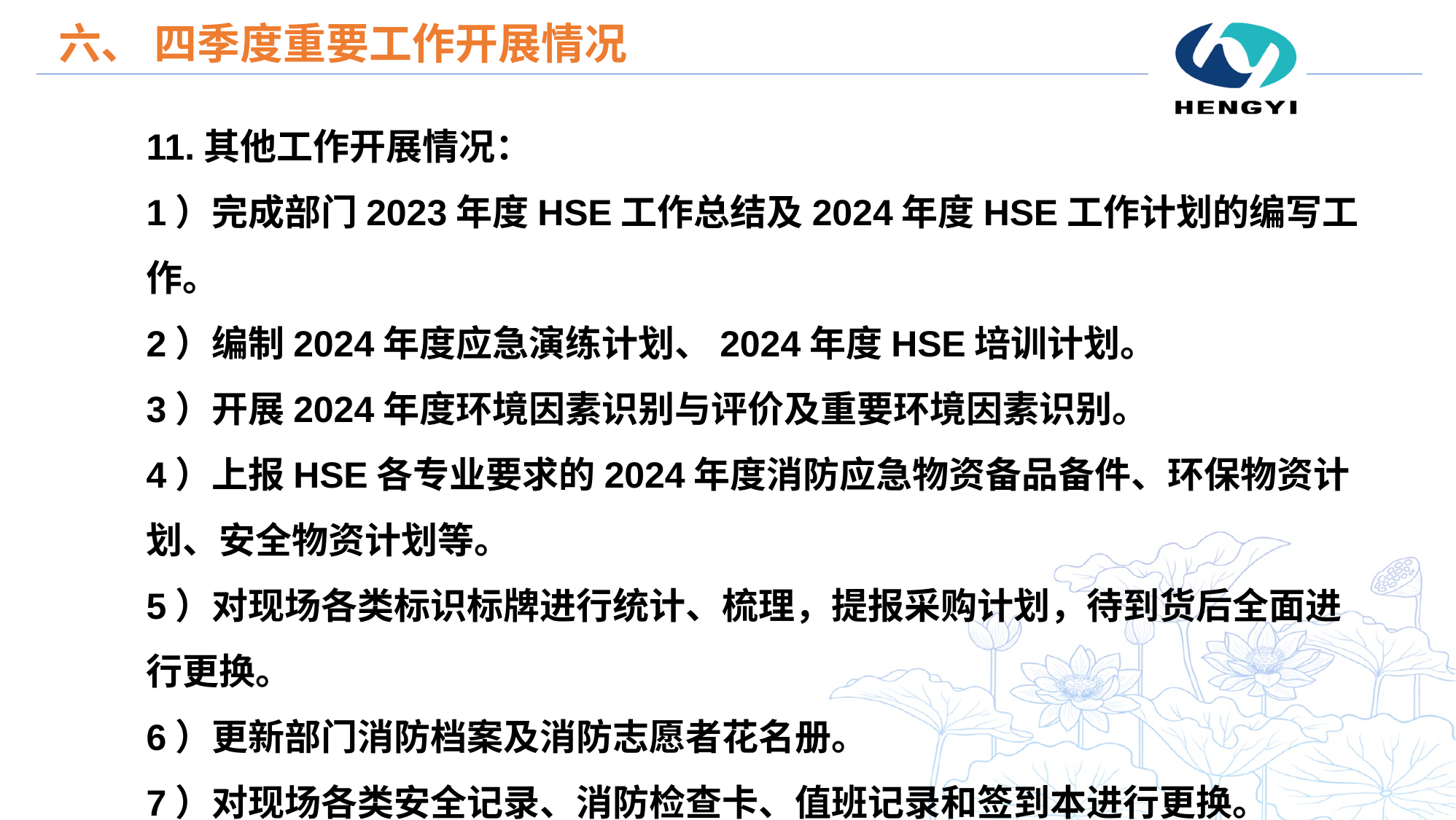

六、 四季度重要工作开展情况
11.其他工作开展情况：
1）完成部门2023年度HSE工作总结及2024年度HSE工作计划的编写工作。
2）编制2024年度应急演练计划、2024年度HSE培训计划。
3）开展2024年度环境因素识别与评价及重要环境因素识别。
4）上报HSE各专业要求的2024年度消防应急物资备品备件、环保物资计划、安全物资计划等。
5）对现场各类标识标牌进行统计、梳理，提报采购计划，待到货后全面进行更换。
6）更新部门消防档案及消防志愿者花名册。
7）对现场各类安全记录、消防检查卡、值班记录和签到本进行更换。